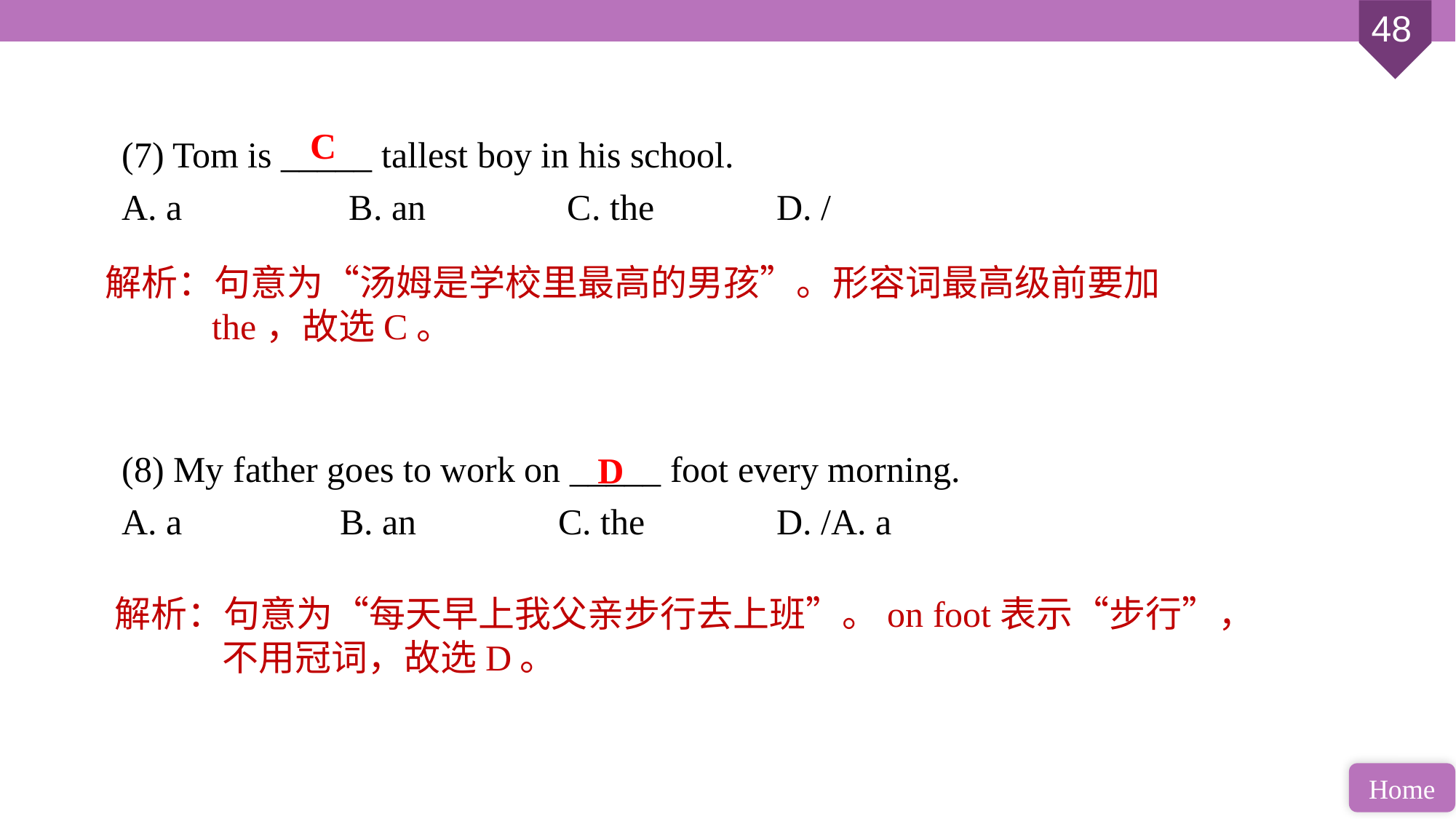

(7) Tom is _____ tallest boy in his school.
A. a		 B. an		 C. the 		D. /

(8) My father goes to work on _____ foot every morning.
A. a 		B. an 		C. the 		D. /A. a
C
解析：句意为“汤姆是学校里最高的男孩”。形容词最高级前要加the，故选C。
D
解析：句意为“每天早上我父亲步行去上班”。on foot表示“步行”，不用冠词，故选D。